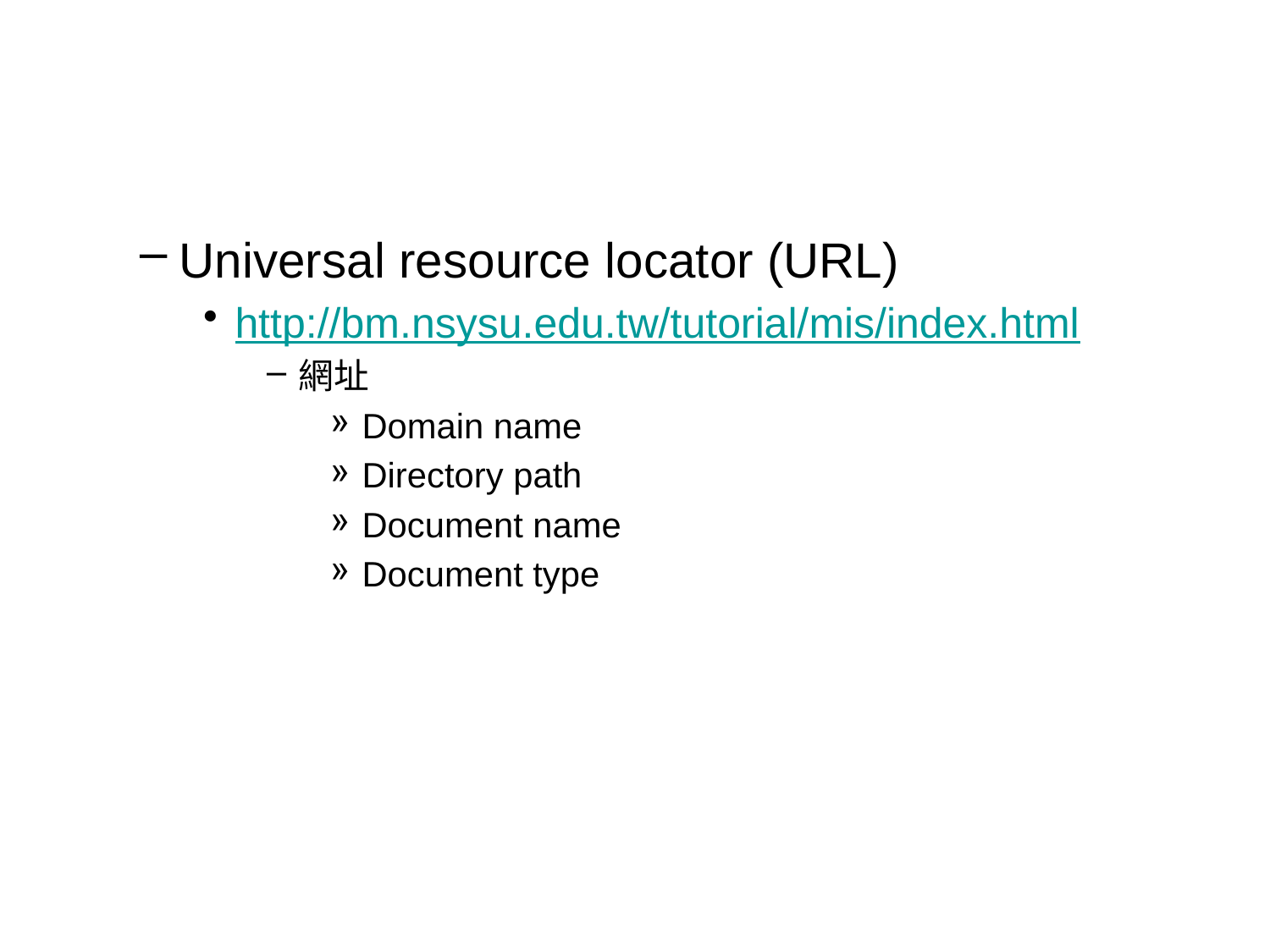

#
Universal resource locator (URL)
http://bm.nsysu.edu.tw/tutorial/mis/index.html
網址
Domain name
Directory path
Document name
Document type